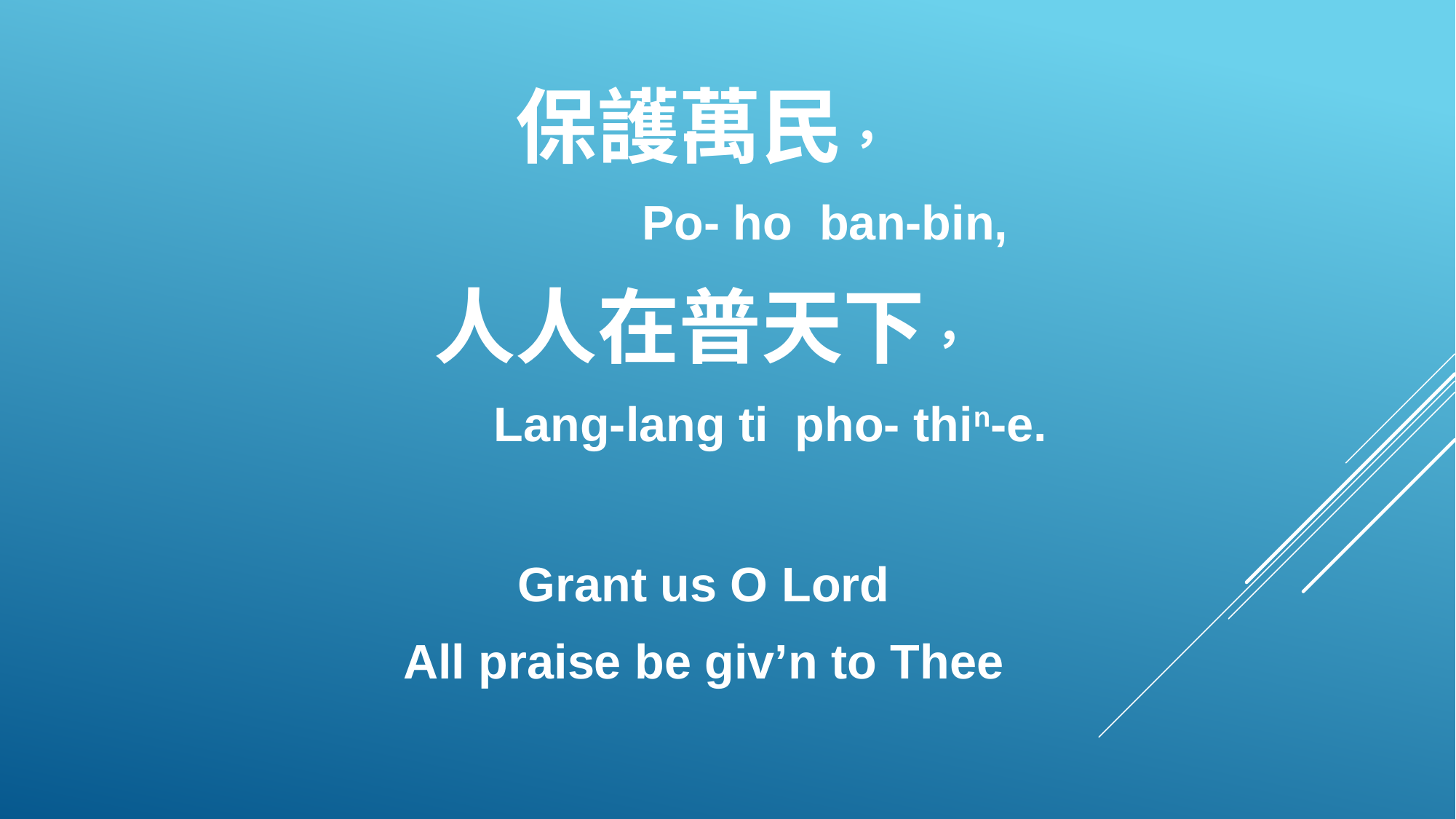

保護萬民，
                                      Po- ho  ban-bin,
人人在普天下，
                           Lang-lang ti  pho- thin-e.

Grant us O Lord
All praise be giv’n to Thee